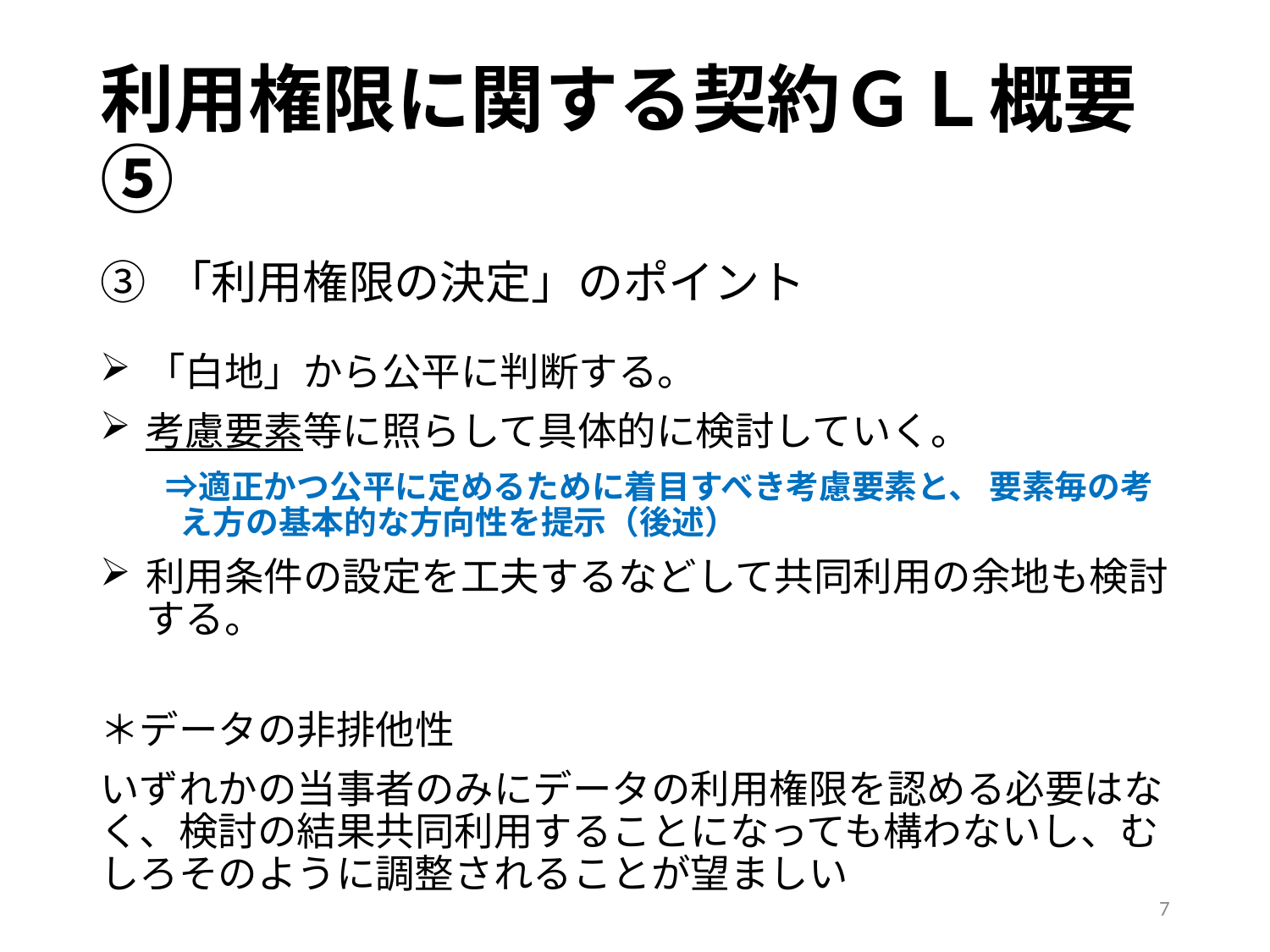

# 利用権限に関する契約ＧＬ概要⑤
③ 「利用権限の決定」のポイント

「白地」から公平に判断する。
考慮要素等に照らして具体的に検討していく。
　　⇒適正かつ公平に定めるために着目すべき考慮要素と、 要素毎の考え方の基本的な方向性を提示（後述）
利用条件の設定を工夫するなどして共同利用の余地も検討する。

＊データの非排他性
いずれかの当事者のみにデータの利用権限を認める必要はなく、検討の結果共同利用することになっても構わないし、むしろそのように調整されることが望ましい
7